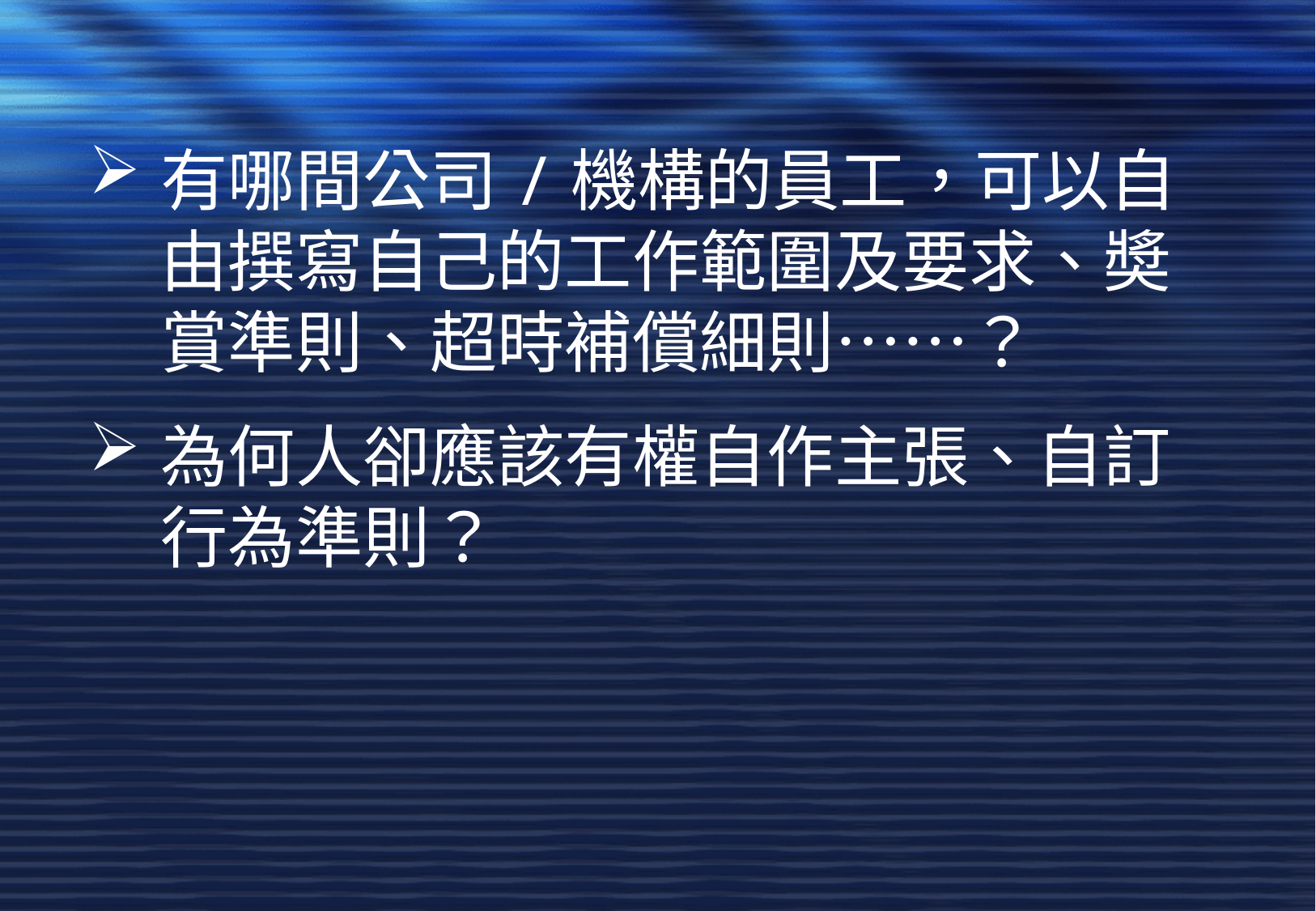

有哪間公司/機構的員工，可以自由撰寫自己的工作範圍及要求、奬賞準則、超時補償細則……？
為何人卻應該有權自作主張、自訂行為準則？